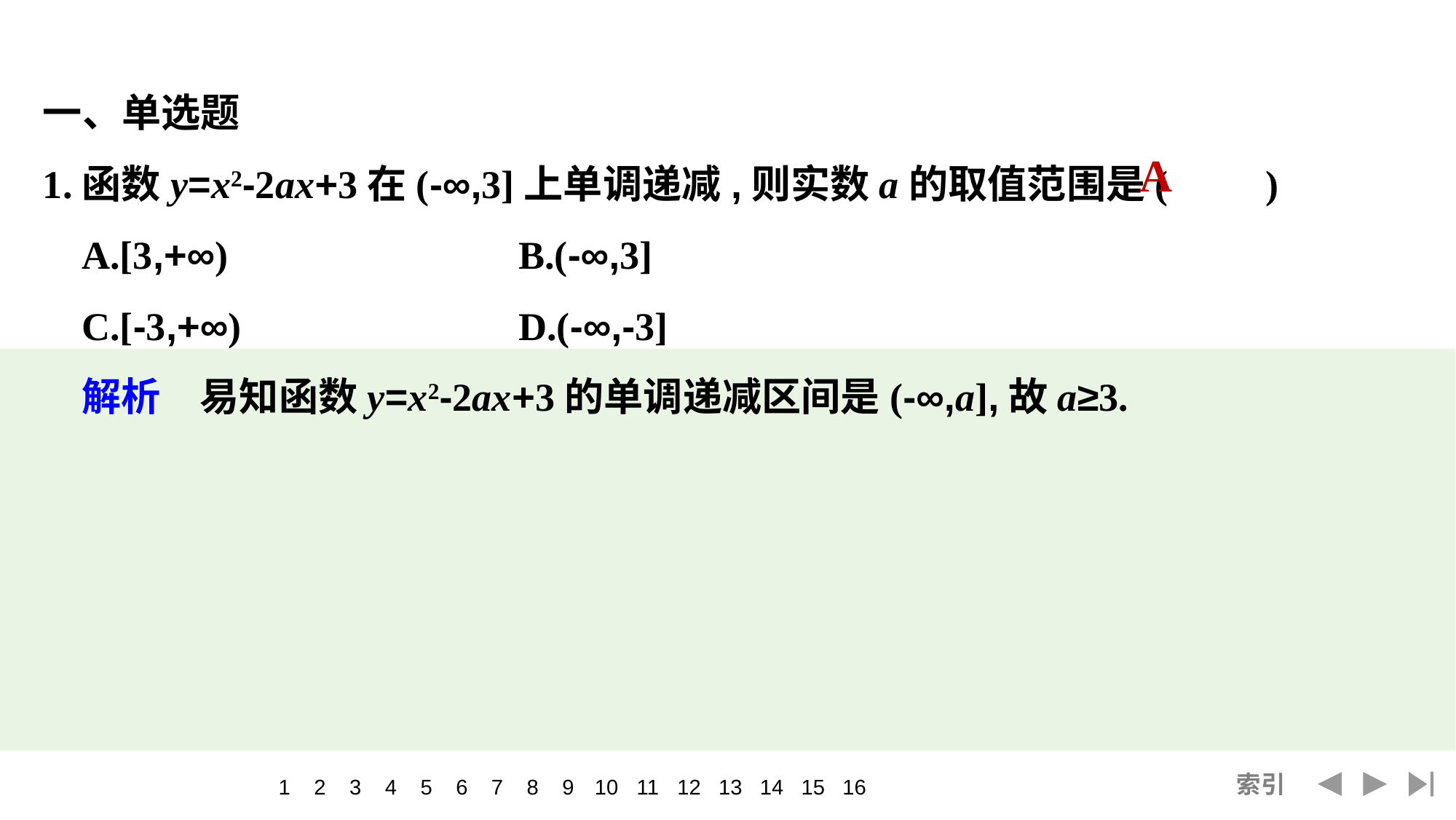

一、单选题
1.函数y=x2-2ax+3在(-∞,3]上单调递减,则实数a的取值范围是(　　)
A.[3,+∞)			B.(-∞,3]
C.[-3,+∞)			D.(-∞,-3]
解析　易知函数y=x2-2ax+3的单调递减区间是(-∞,a],故a≥3.
A